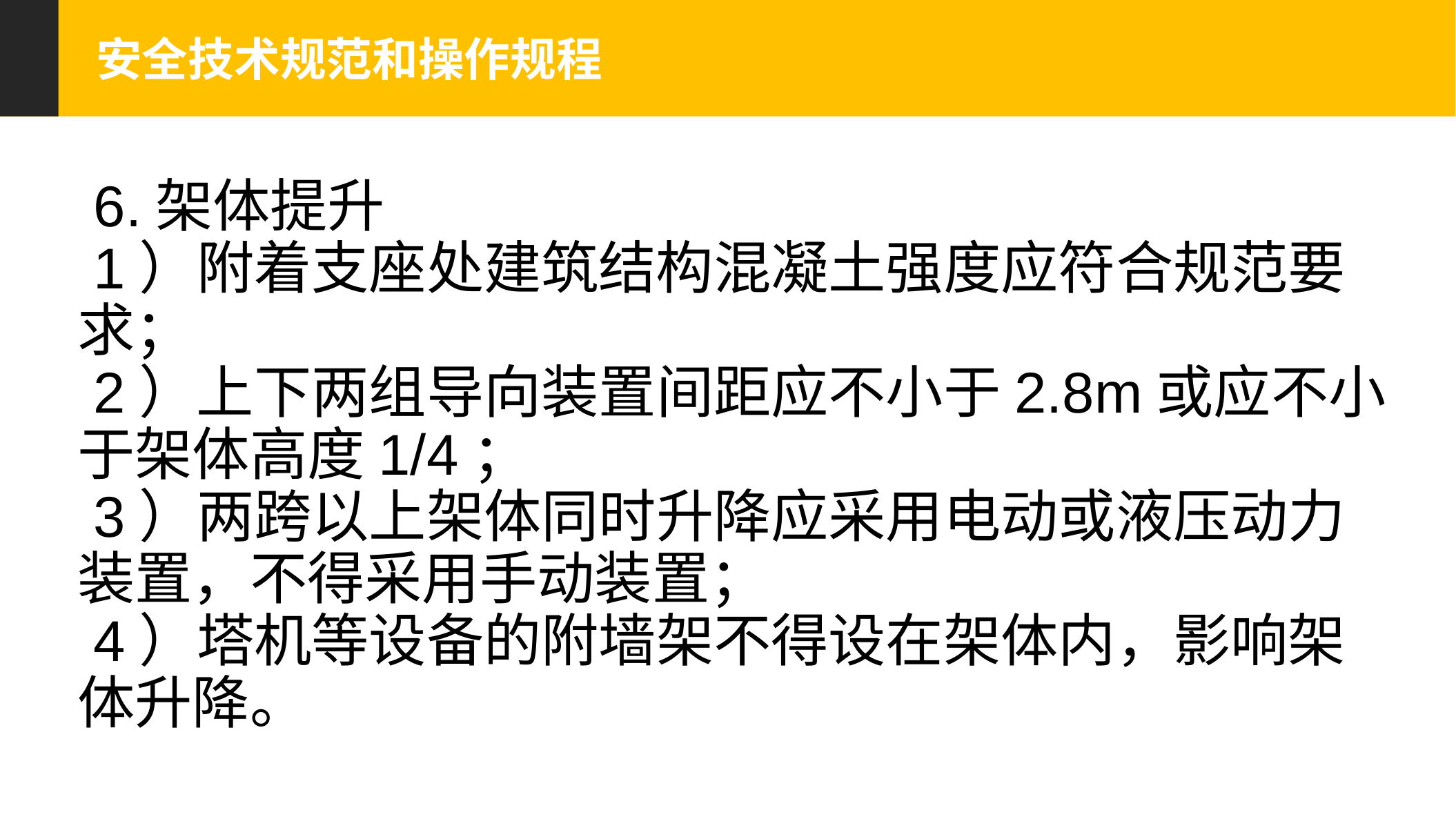

安全技术规范和操作规程
 6.架体提升
 1）附着支座处建筑结构混凝土强度应符合规范要求；
 2）上下两组导向装置间距应不小于2.8m或应不小于架体高度1/4；
 3）两跨以上架体同时升降应采用电动或液压动力装置，不得采用手动装置；
 4）塔机等设备的附墙架不得设在架体内，影响架体升降。